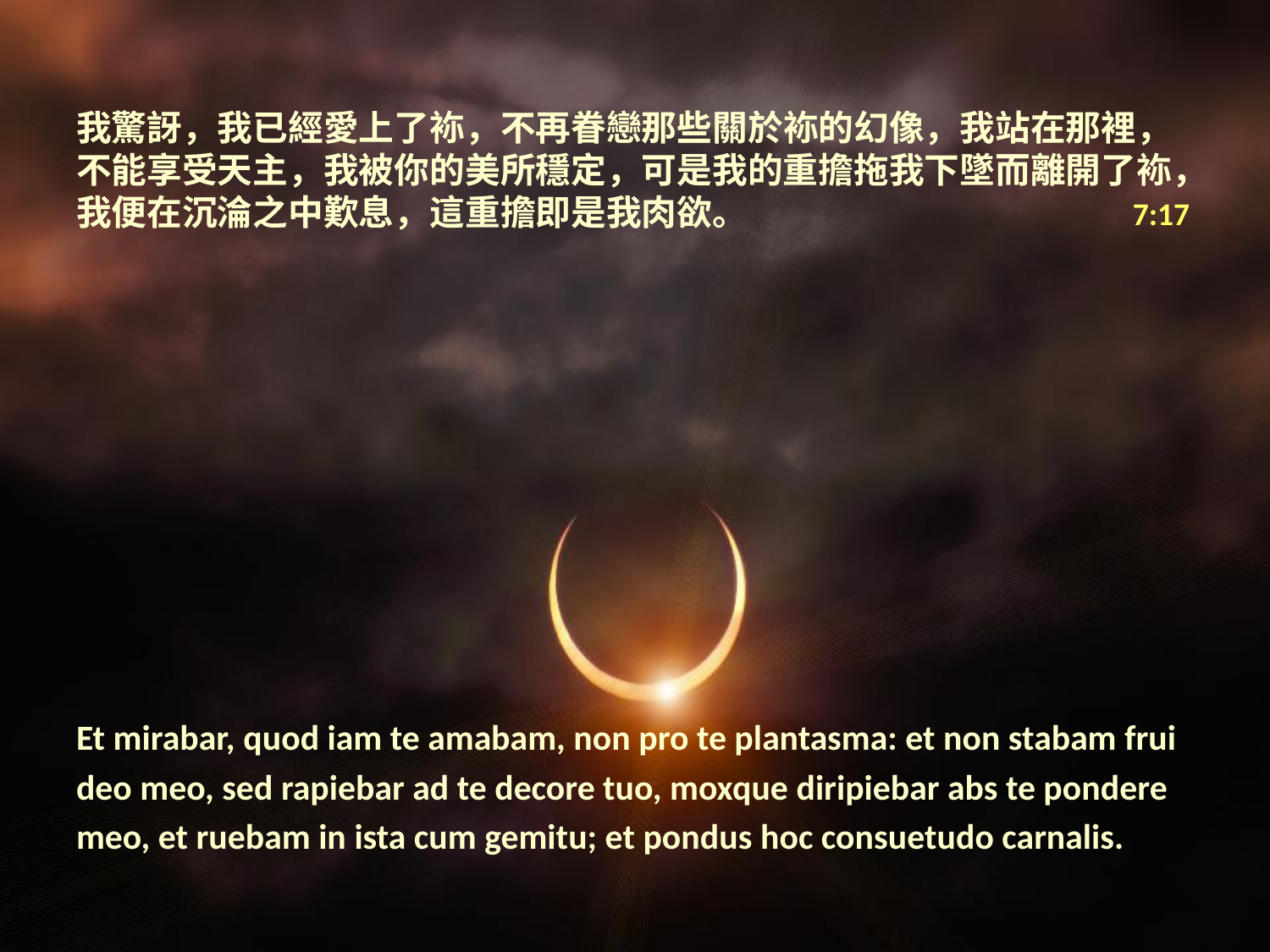

# 我驚訝，我已經愛上了袮，不再眷戀那些關於袮的幻像，我站在那裡，不能享受天主，我被你的美所穩定，可是我的重擔拖我下墜而離開了袮，我便在沉淪之中歎息，這重擔即是我肉欲。			    7:17
Et mirabar, quod iam te amabam, non pro te plantasma: et non stabam frui
deo meo, sed rapiebar ad te decore tuo, moxque diripiebar abs te pondere
meo, et ruebam in ista cum gemitu; et pondus hoc consuetudo carnalis.